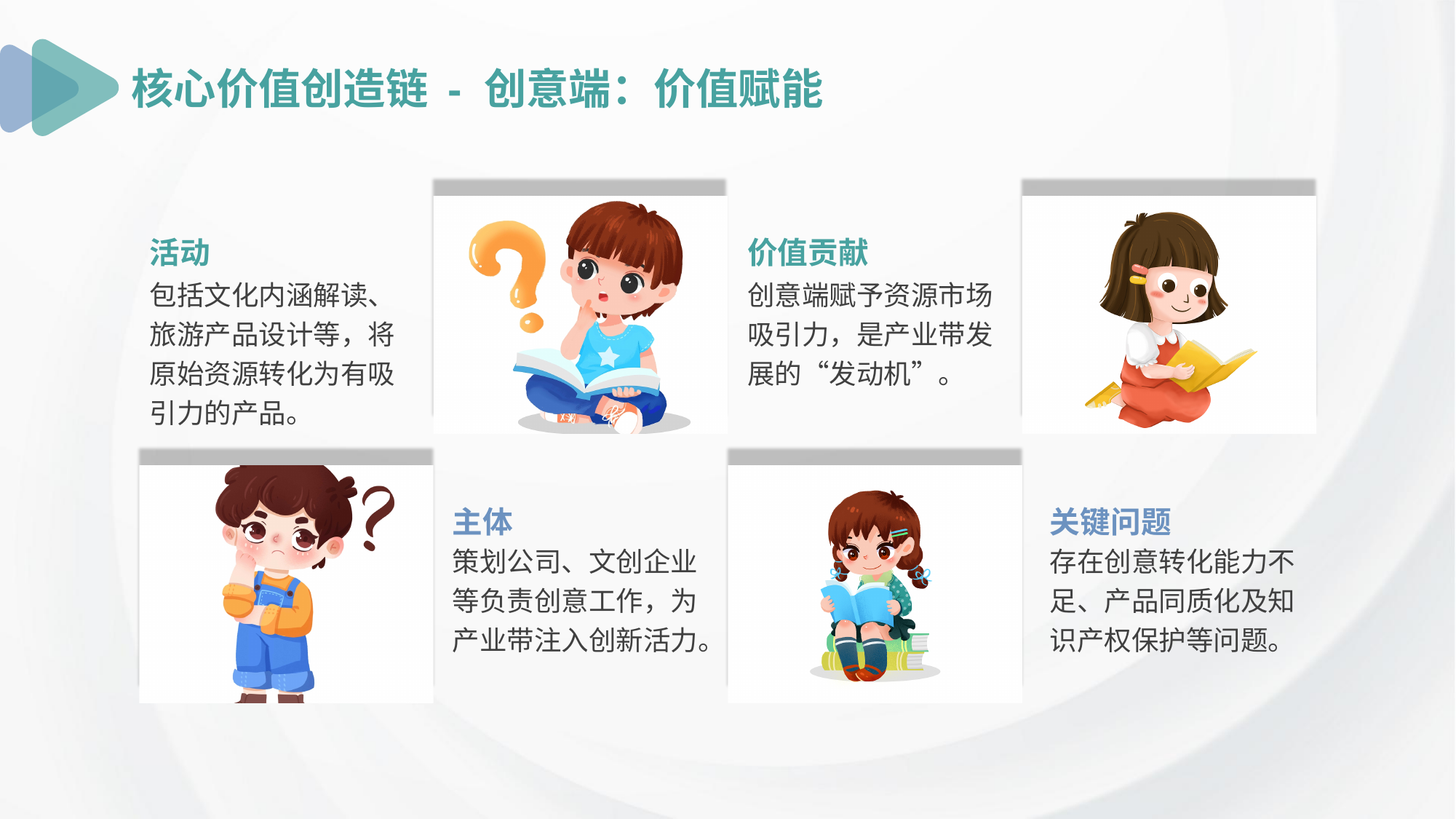

核心价值创造链 - 创意端：价值赋能

活动
价值贡献
包括文化内涵解读、旅游产品设计等，将原始资源转化为有吸引力的产品。
创意端赋予资源市场吸引力，是产业带发展的“发动机”。

主体
关键问题
策划公司、文创企业等负责创意工作，为产业带注入创新活力。
存在创意转化能力不足、产品同质化及知识产权保护等问题。